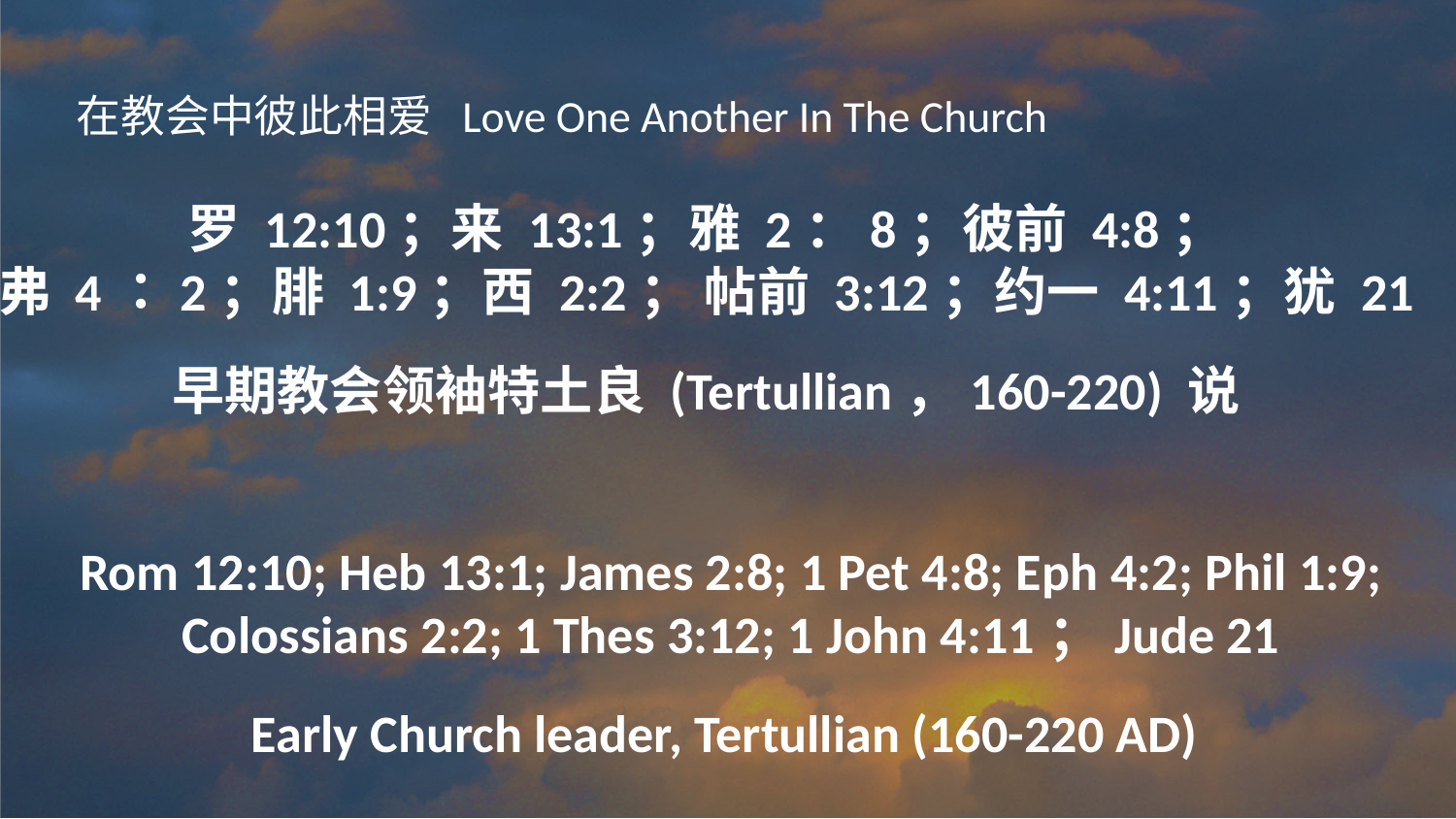

在教会中彼此相爱  Love One Another In The Church
罗 12:10；来 13:1；雅 2：8；彼前 4:8；
弗 4：2；腓 1:9；西 2:2； 帖前 3:12；约一 4:11；犹 21

早期教会领袖特土良 (Tertullian，160-220) 说
Rom 12:10; Heb 13:1; James 2:8; 1 Pet 4:8; Eph 4:2; Phil 1:9;
Colossians 2:2; 1 Thes 3:12; 1 John 4:11；Jude 21

Early Church leader, Tertullian (160-220 AD)